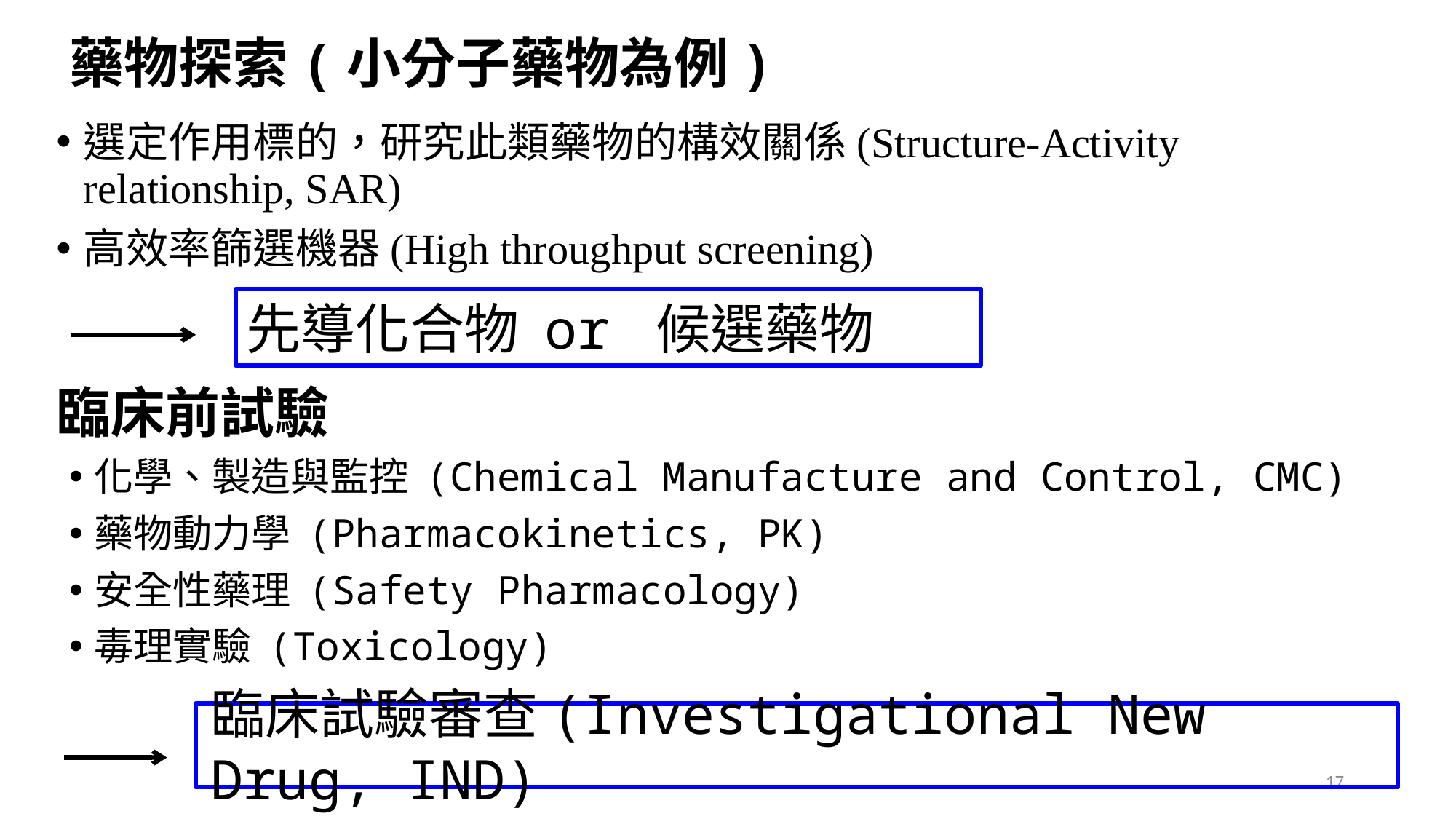

# 藥物探索(小分子藥物為例)
選定作用標的，研究此類藥物的構效關係(Structure-Activity relationship, SAR)
高效率篩選機器(High throughput screening)

先導化合物 or 候選藥物
臨床前試驗
化學、製造與監控 (Chemical Manufacture and Control, CMC)
藥物動力學 (Pharmacokinetics, PK)
安全性藥理 (Safety Pharmacology)
毒理實驗 (Toxicology)
臨床試驗審查(Investigational New Drug, IND)
17